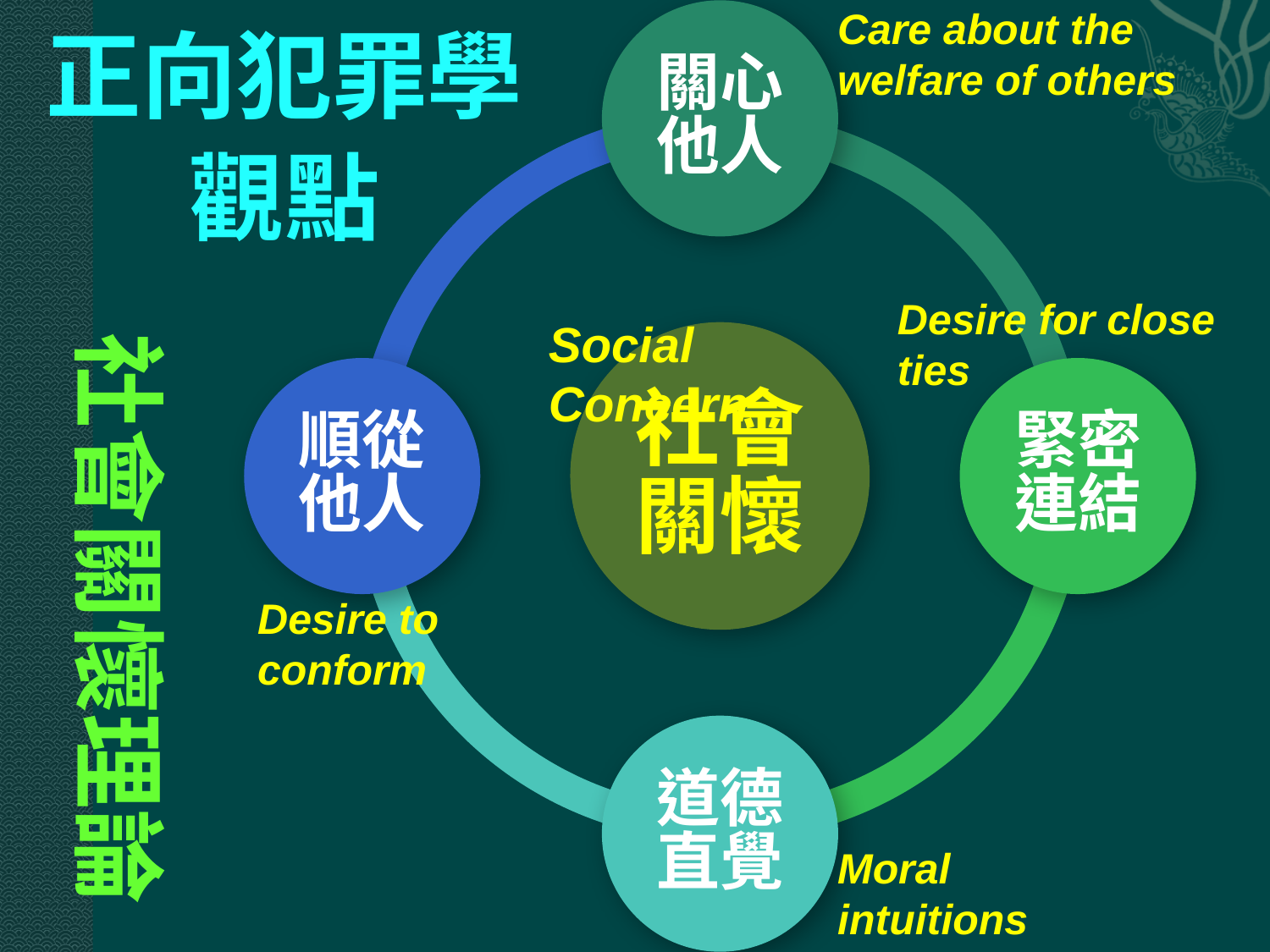

社會關懷
關心他人
緊密連結
道德直覺
順從他人
Care about the welfare of others
正向犯罪學
觀點
Desire for close ties
Social Concern
社會關懷理論
Desire to conform
Moral intuitions